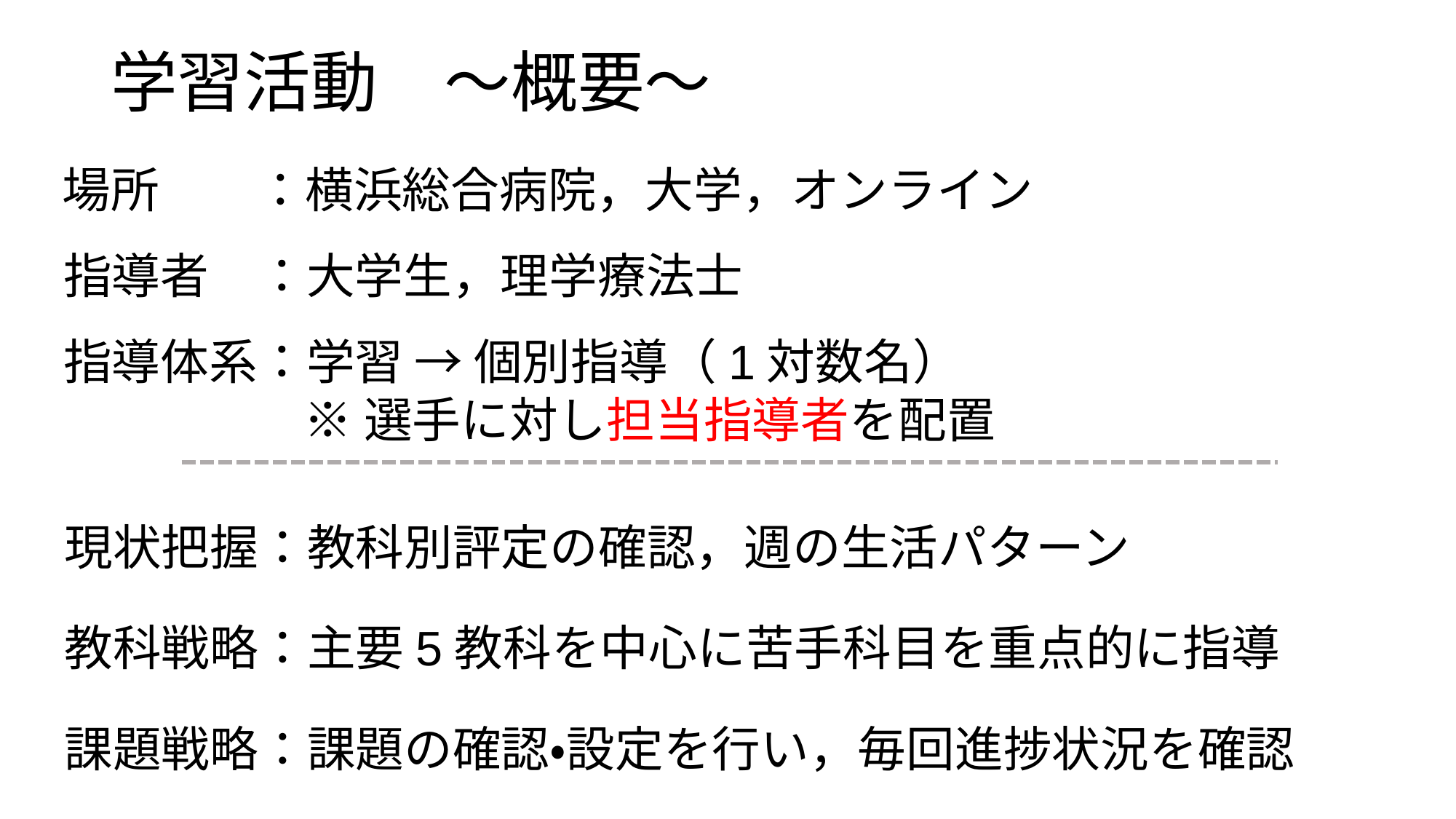

学習活動　〜概要〜
場所　　：横浜総合病院，大学，オンライン
指導者　：大学生，理学療法士
指導体系：学習 → 個別指導（1対数名）
                      ※選手に対し担当指導者を配置
現状把握：教科別評定の確認，週の生活パターン
教科戦略：主要5教科を中心に苦手科目を重点的に指導
課題戦略：課題の確認・設定を行い，毎回進捗状況を確認